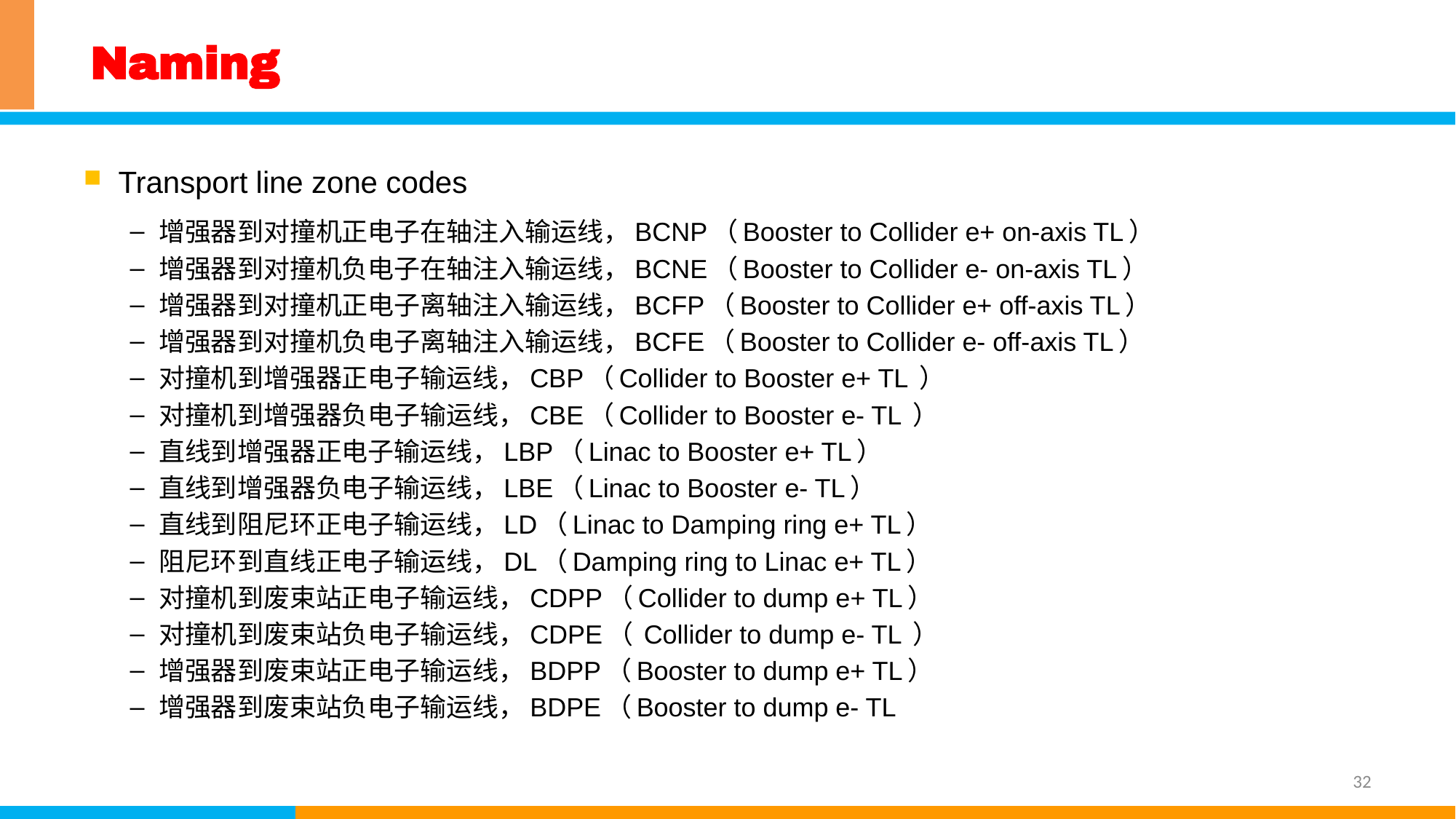

# Naming
Transport line zone codes
增强器到对撞机正电子在轴注入输运线，BCNP（Booster to Collider e+ on-axis TL）
增强器到对撞机负电子在轴注入输运线，BCNE（Booster to Collider e- on-axis TL）
增强器到对撞机正电子离轴注入输运线，BCFP（Booster to Collider e+ off-axis TL）
增强器到对撞机负电子离轴注入输运线，BCFE（Booster to Collider e- off-axis TL）
对撞机到增强器正电子输运线，CBP（Collider to Booster e+ TL ）
对撞机到增强器负电子输运线，CBE（Collider to Booster e- TL ）
直线到增强器正电子输运线，LBP（Linac to Booster e+ TL）
直线到增强器负电子输运线，LBE（Linac to Booster e- TL）
直线到阻尼环正电子输运线，LD（Linac to Damping ring e+ TL）
阻尼环到直线正电子输运线，DL（Damping ring to Linac e+ TL）
对撞机到废束站正电子输运线，CDPP（Collider to dump e+ TL）
对撞机到废束站负电子输运线，CDPE（ Collider to dump e- TL ）
增强器到废束站正电子输运线，BDPP（Booster to dump e+ TL）
增强器到废束站负电子输运线，BDPE（Booster to dump e- TL
32